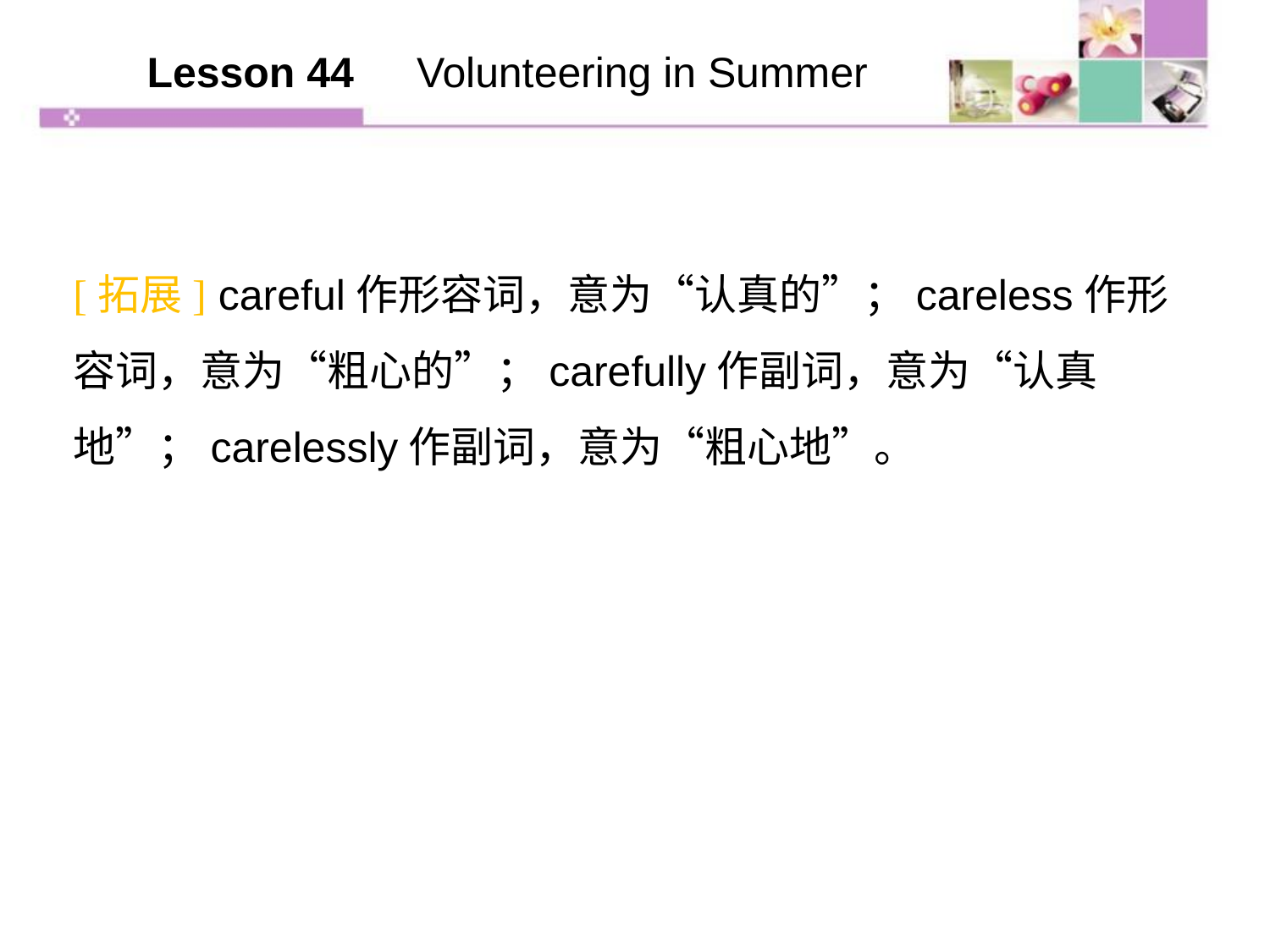

Lesson 44　Volunteering in Summer
[拓展] careful作形容词，意为“认真的”；careless作形容词，意为“粗心的”；carefully作副词，意为“认真地”；carelessly作副词，意为“粗心地”。